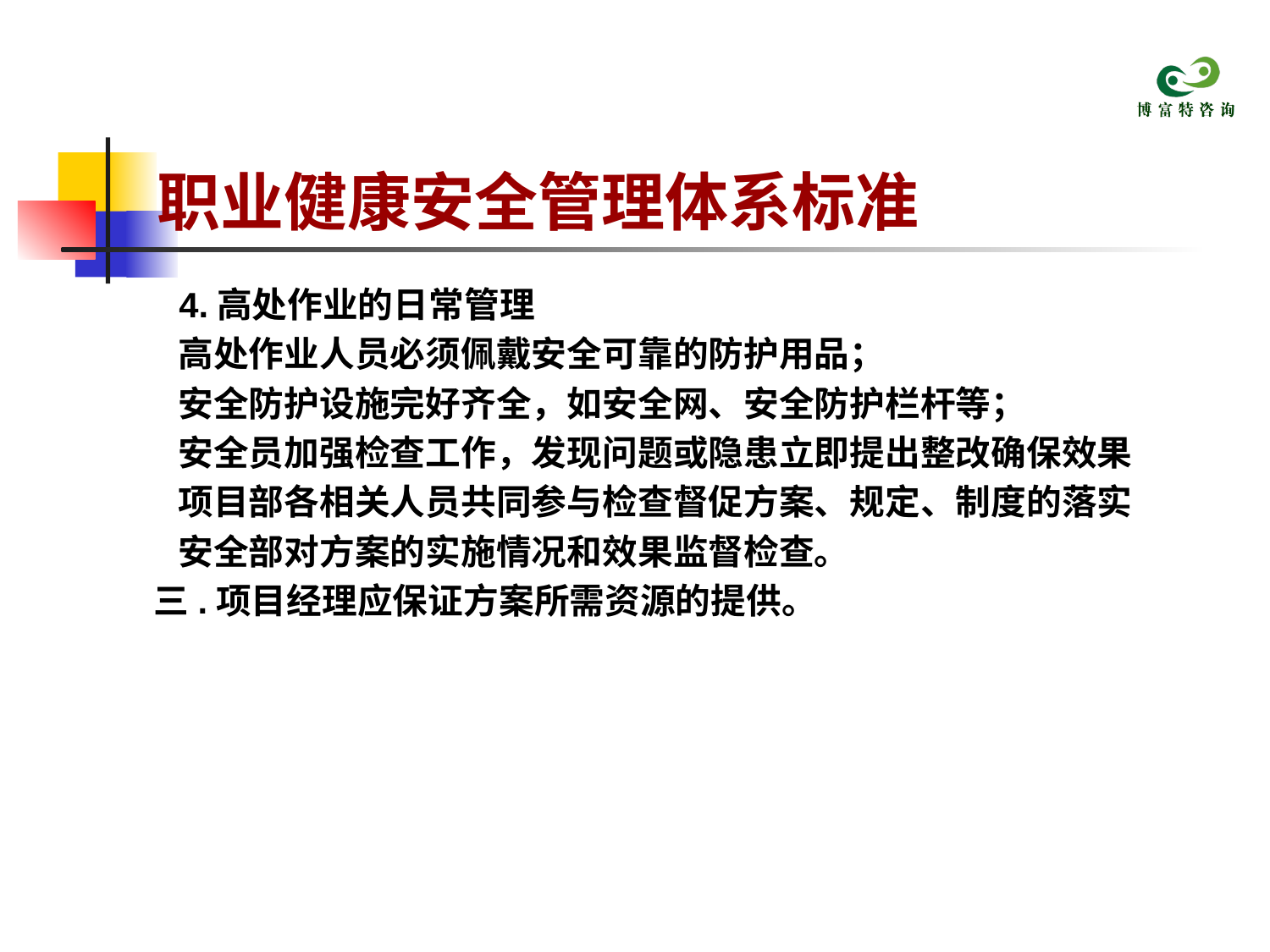

# 职业健康安全管理体系标准
    4.高处作业的日常管理
    高处作业人员必须佩戴安全可靠的防护用品；
    安全防护设施完好齐全，如安全网、安全防护栏杆等；
    安全员加强检查工作，发现问题或隐患立即提出整改确保效果
    项目部各相关人员共同参与检查督促方案、规定、制度的落实
    安全部对方案的实施情况和效果监督检查。
 三.项目经理应保证方案所需资源的提供。
83